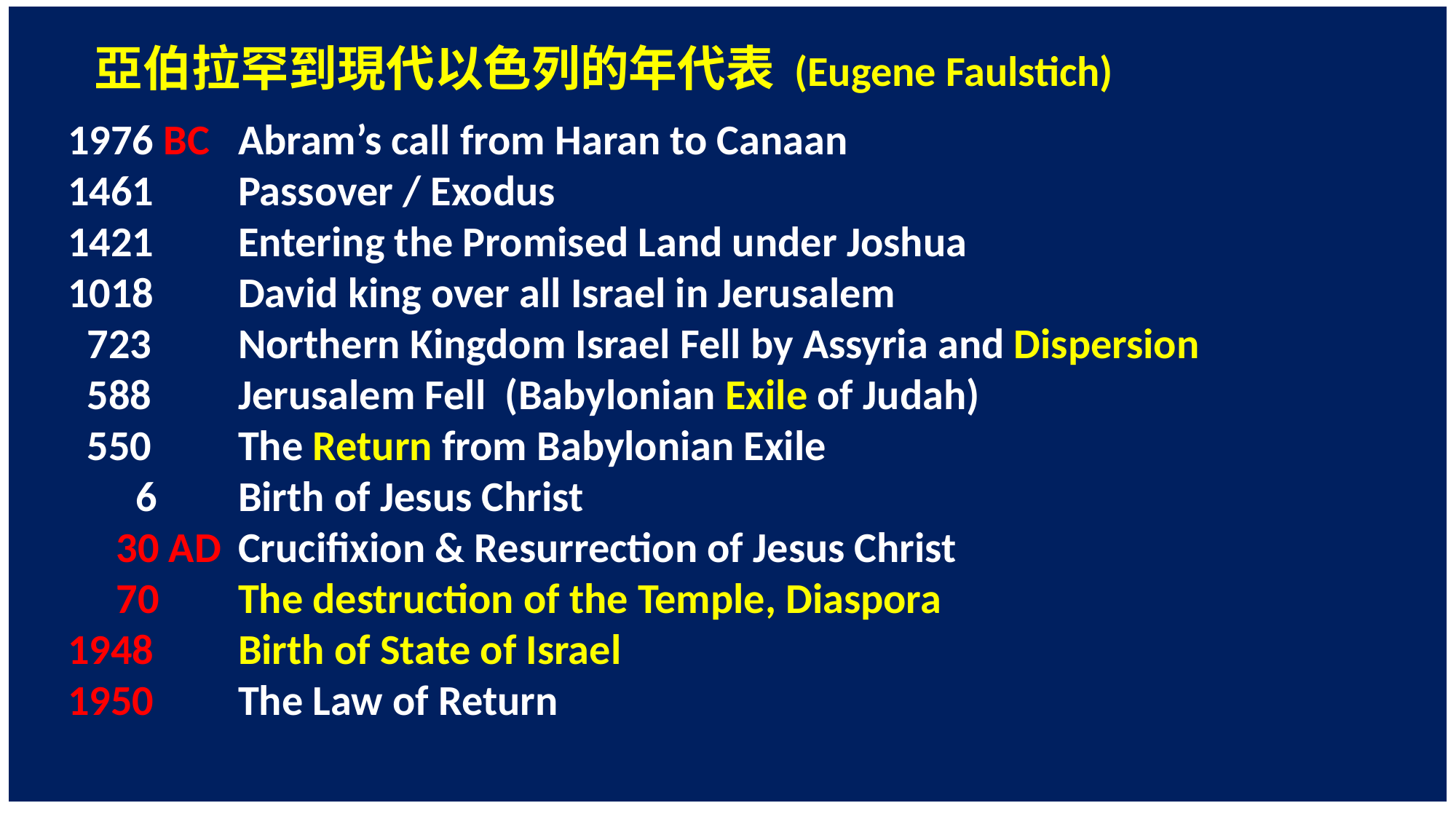

亞伯拉罕到現代以色列的年代表  (Eugene Faulstich)

     1976 BC	Abram’s call from Haran to Canaan
     1461	Passover / Exodus
     1421	Entering the Promised Land under Joshua
     1018	David king over all Israel in Jerusalem
       723	Northern Kingdom Israel Fell by Assyria and Dispersion
       588	Jerusalem Fell  (Babylonian Exile of Judah)
       550	The Return from Babylonian Exile
            6 	Birth of Jesus Christ
          30 AD 	Crucifixion & Resurrection of Jesus Christ
          70	The destruction of the Temple, Diaspora
     1948	Birth of State of Israel
     1950	The Law of Return